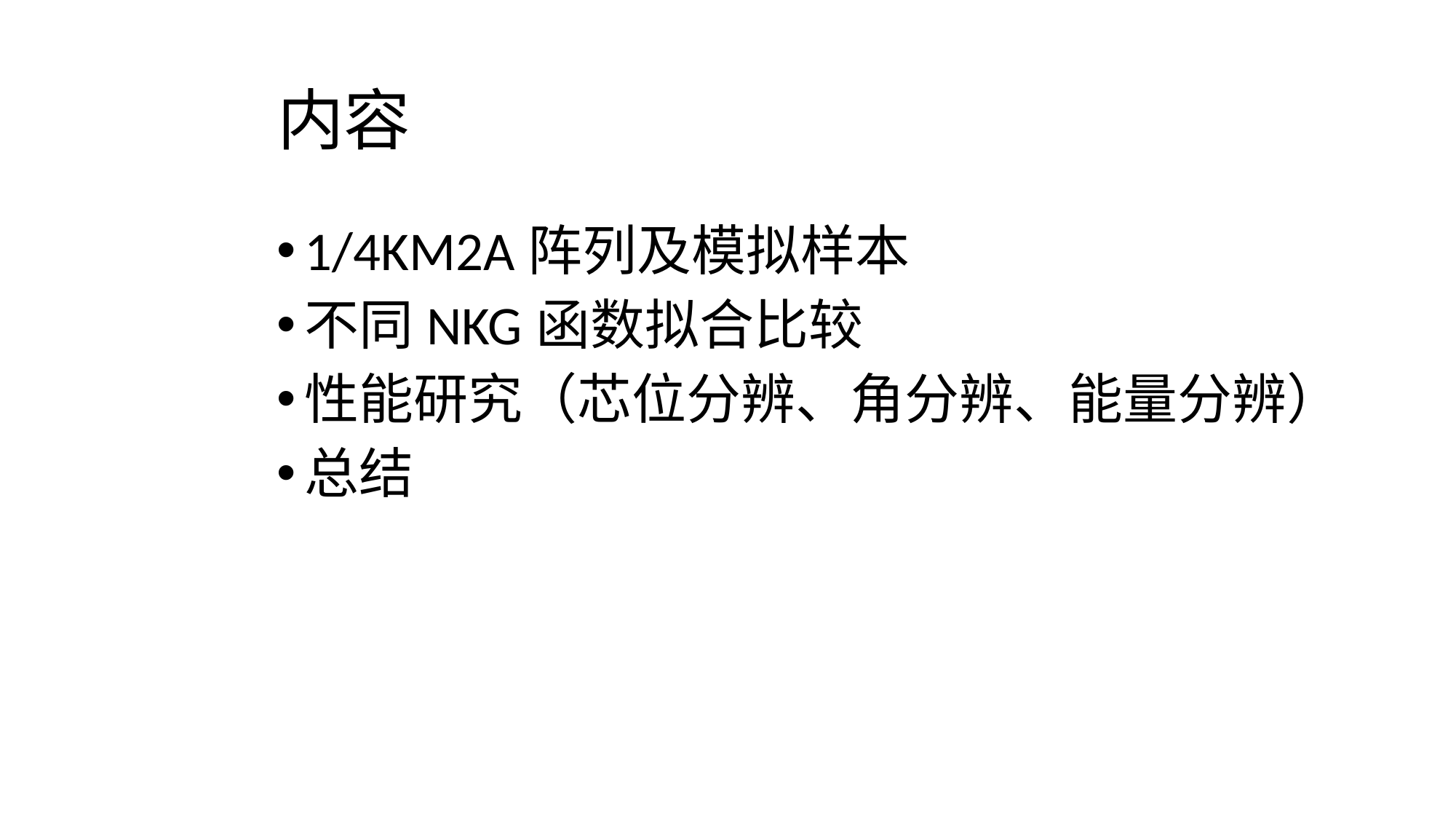

# 内容
1/4KM2A阵列及模拟样本
不同NKG函数拟合比较
性能研究（芯位分辨、角分辨、能量分辨）
总结